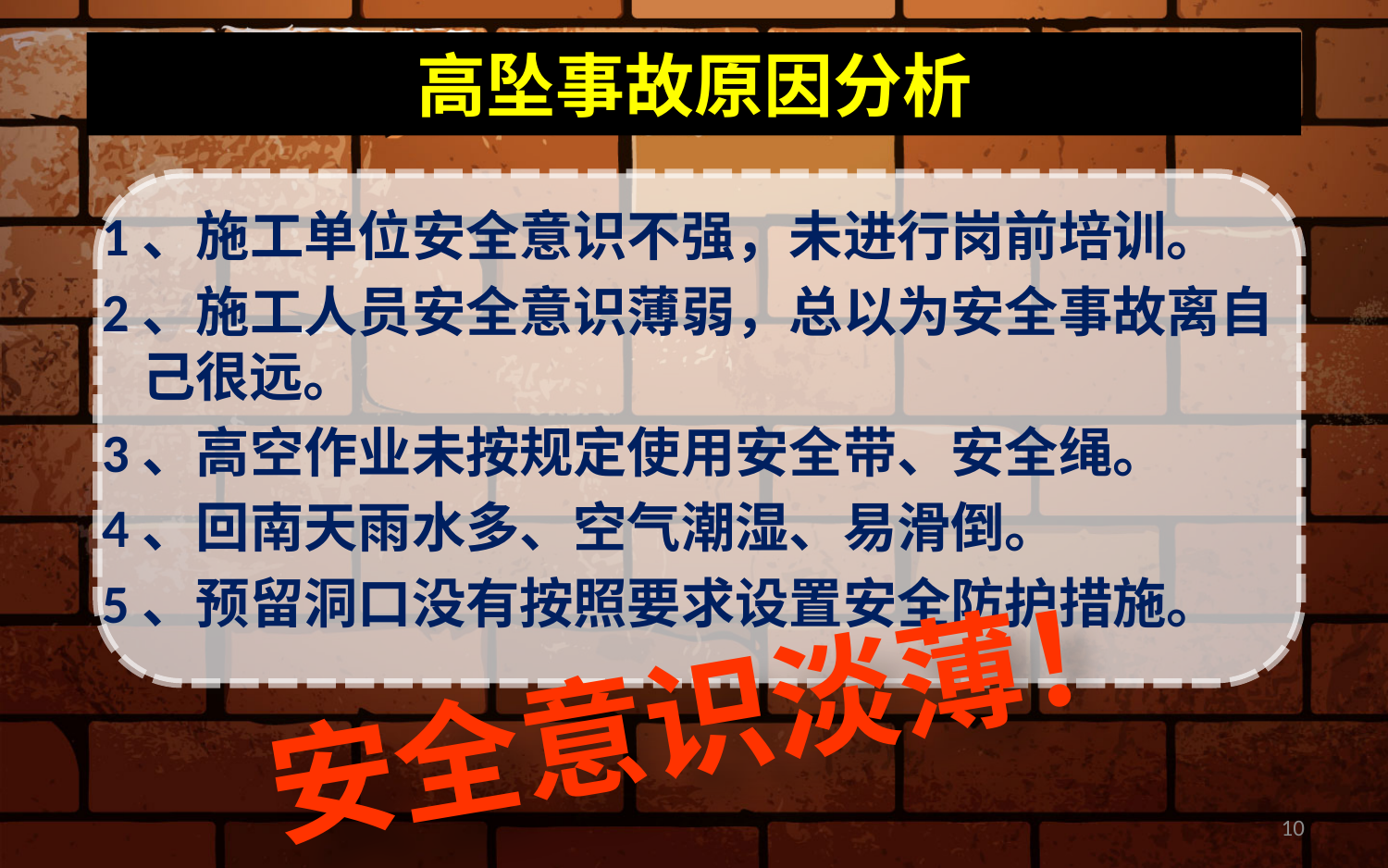

# 高坠事故原因分析

 1、施工单位安全意识不强，未进行岗前培训。
 2、施工人员安全意识薄弱，总以为安全事故离自己很远。
 3、高空作业未按规定使用安全带、安全绳。
 4、回南天雨水多、空气潮湿、易滑倒。
 5、预留洞口没有按照要求设置安全防护措施。
安全意识淡薄！
10